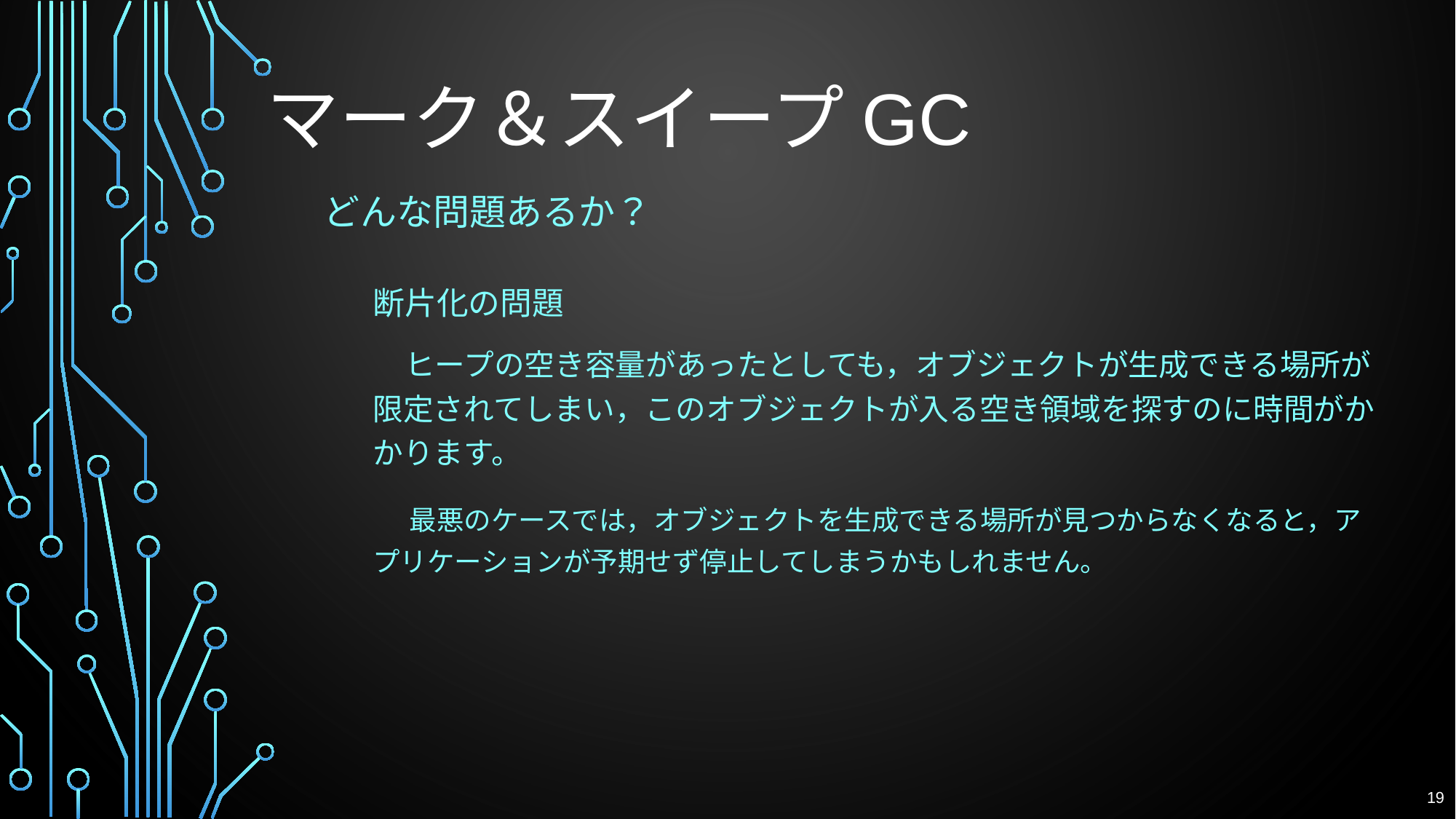

# マーク＆スイープGC
どんな問題あるか？
断片化の問題
　ヒープの空き容量があったとしても，オブジェクトが生成できる場所が限定されてしまい，このオブジェクトが入る空き領域を探すのに時間がかかります。
　最悪のケースでは，オブジェクトを生成できる場所が見つからなくなると，アプリケーションが予期せず停止してしまうかもしれません。

19